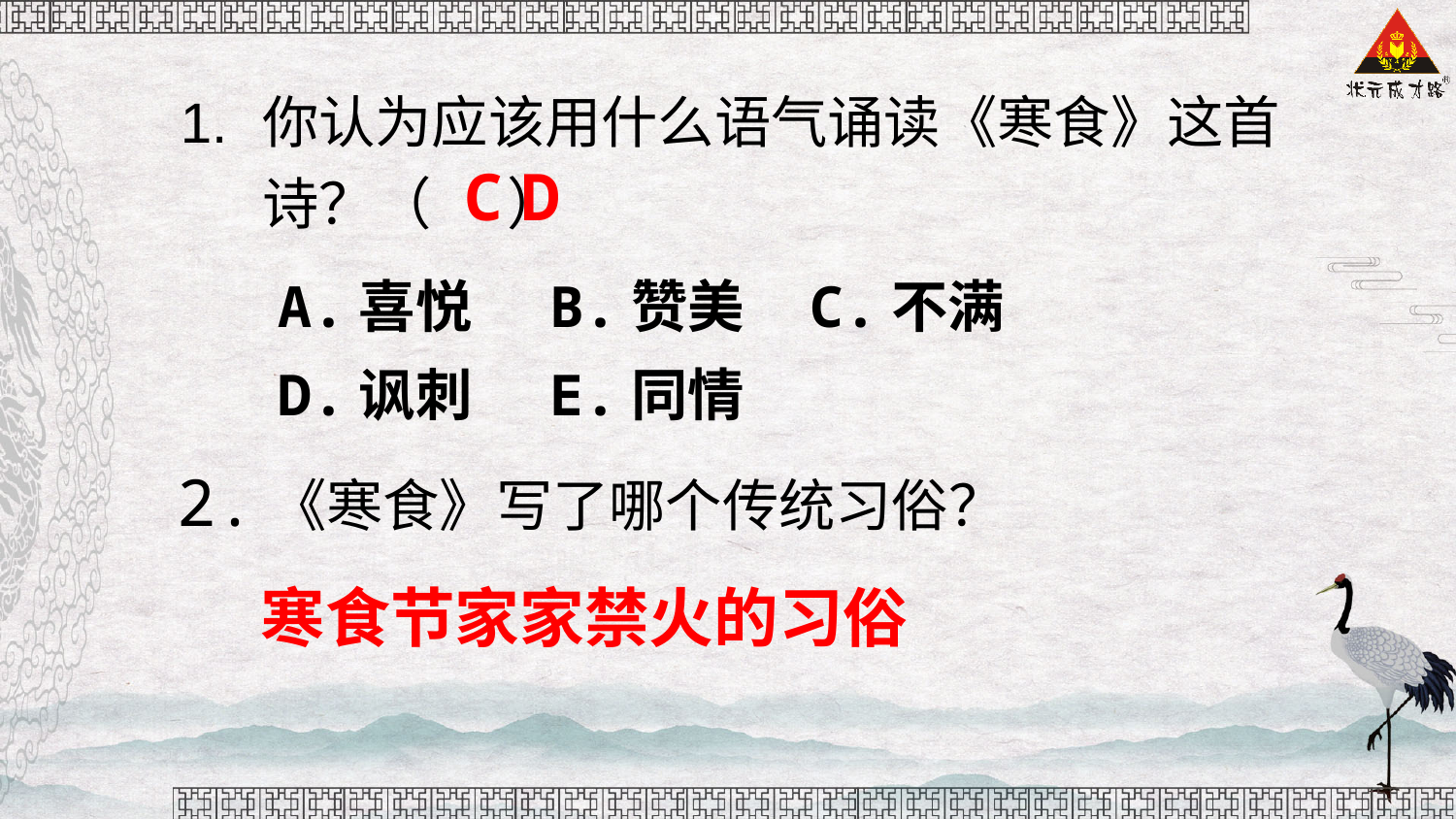

你认为应该用什么语气诵读《寒食》这首诗？（      ）
C
D
A.喜悦     B.赞美    C.不满
D.讽刺     E.同情
2.《寒食》写了哪个传统习俗？
寒食节家家禁火的习俗